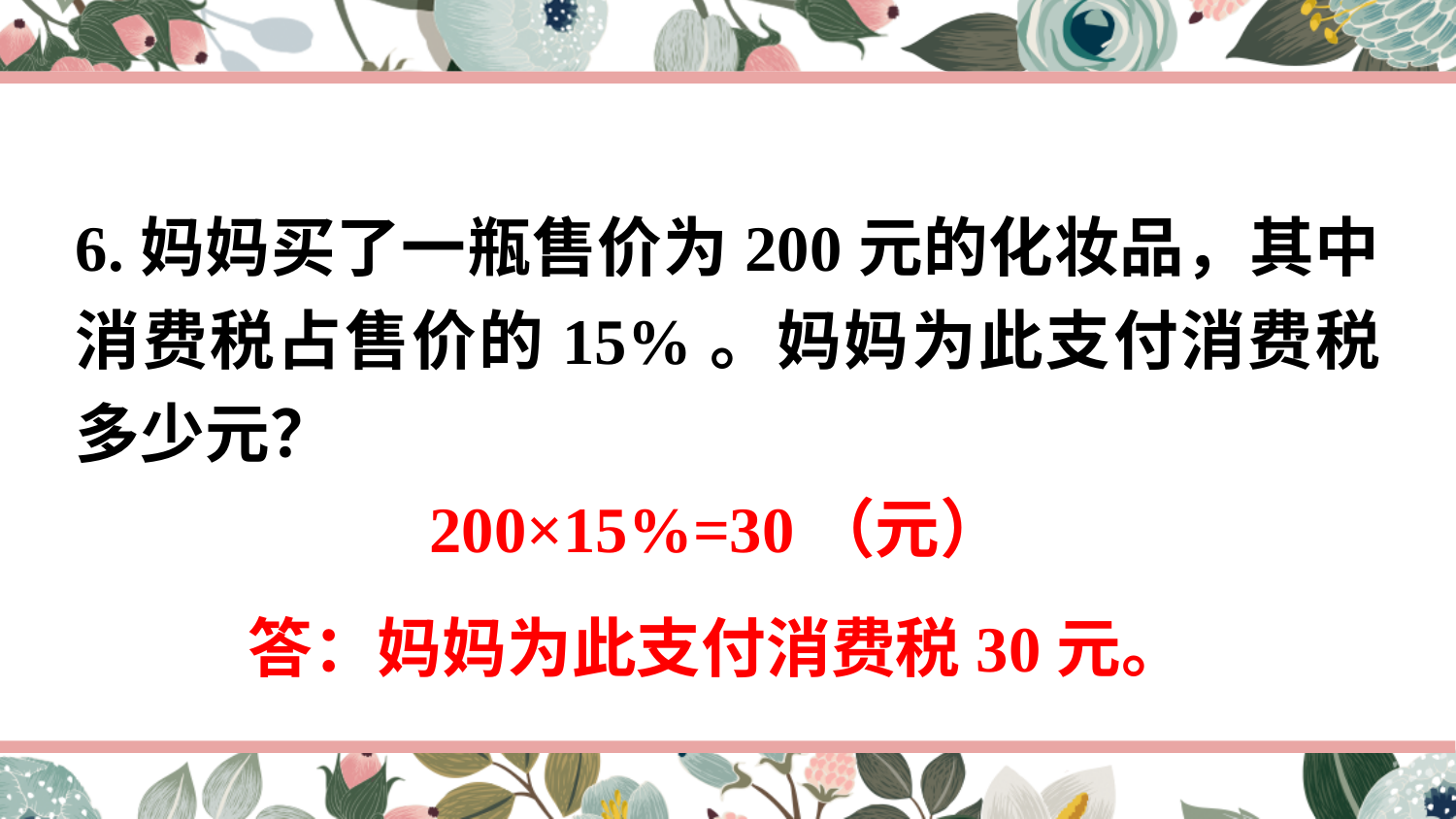

6.妈妈买了一瓶售价为200元的化妆品，其中消费税占售价的15%。妈妈为此支付消费税多少元？
200×15%=30（元）
答：妈妈为此支付消费税30元。